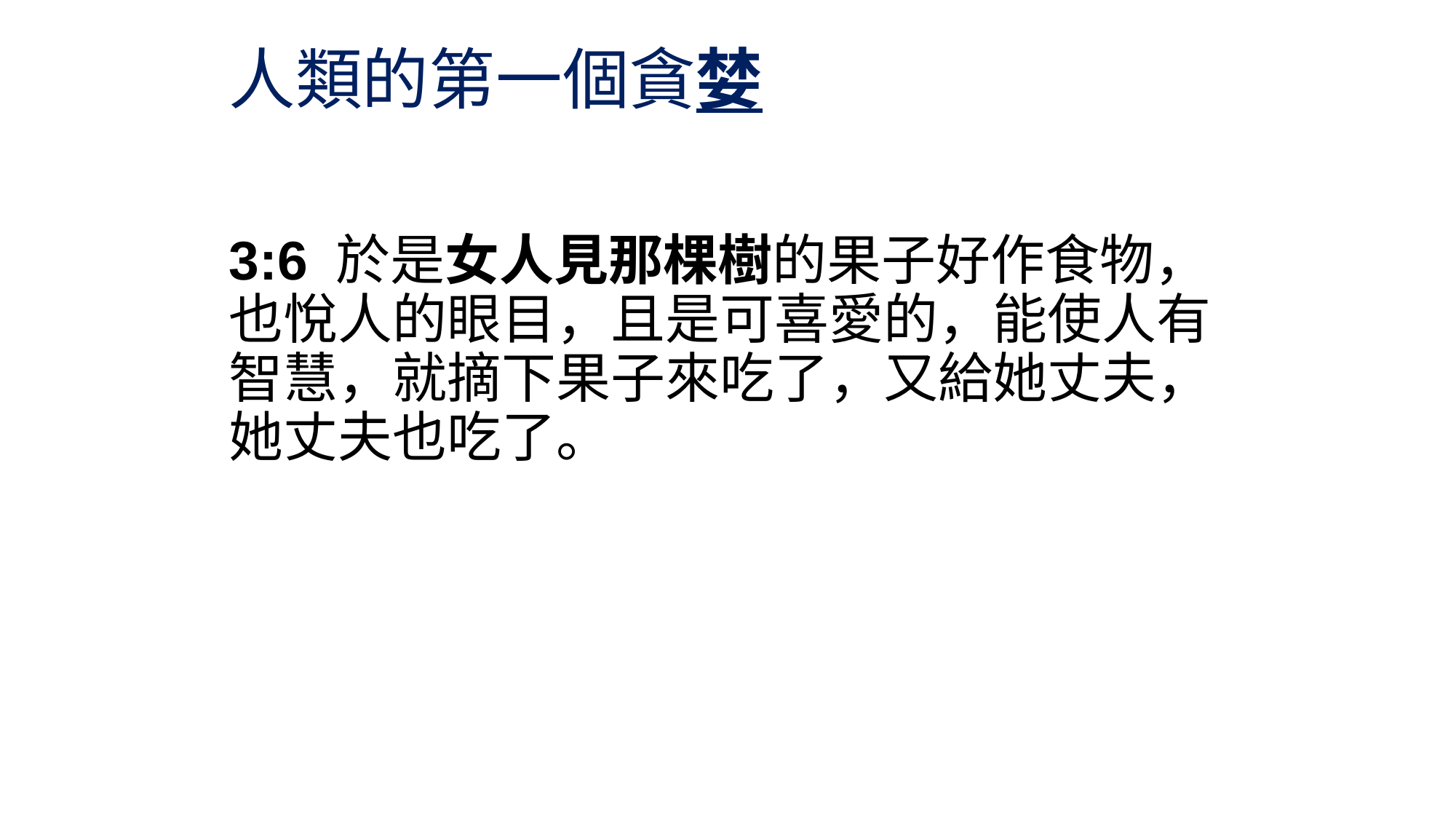

# 人類的第一個貪婪
3:6 於是女人見那棵樹的果子好作食物，也悅人的眼目，且是可喜愛的，能使人有智慧，就摘下果子來吃了，又給她丈夫，她丈夫也吃了。